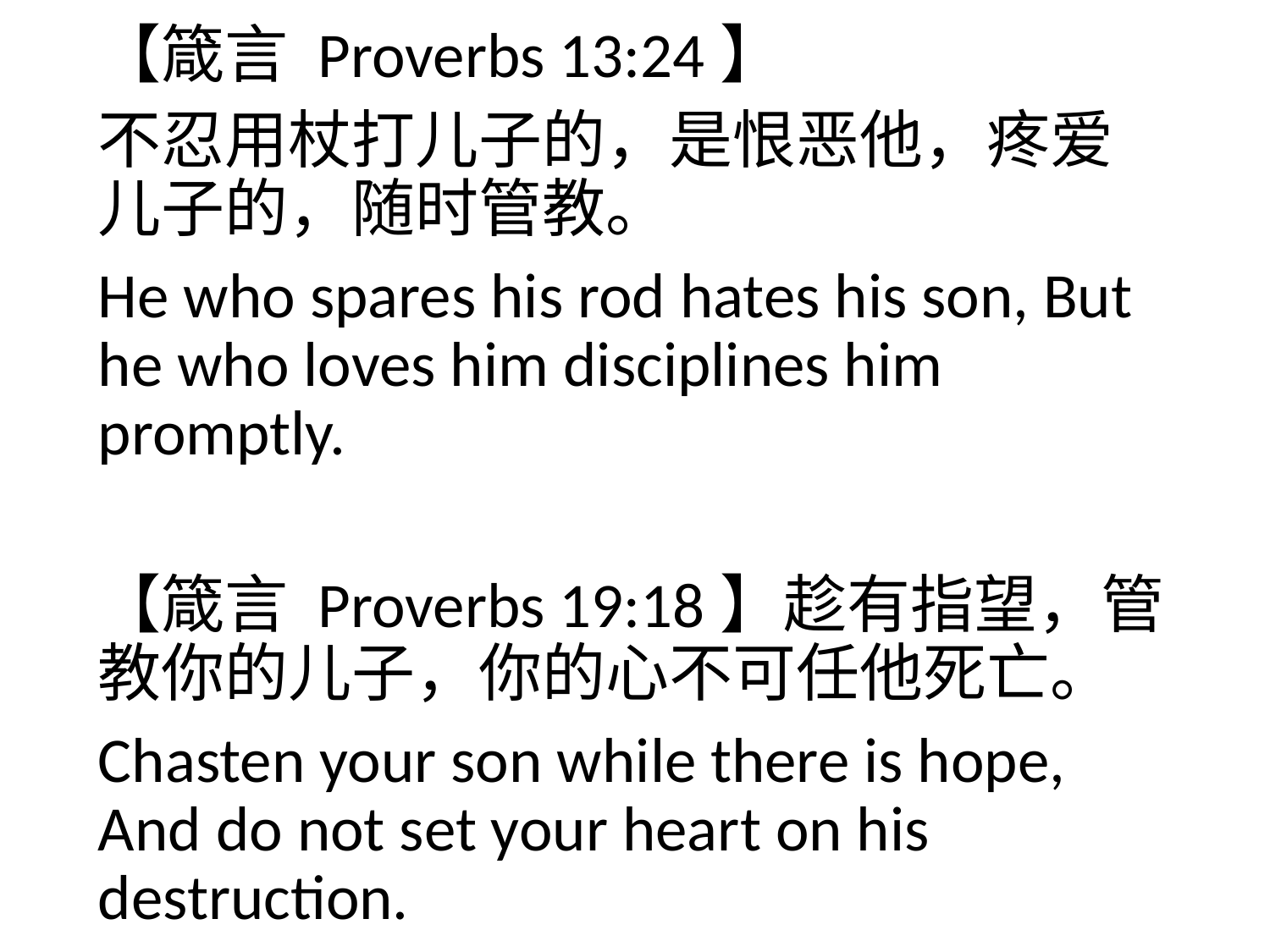

【箴言 Proverbs 13:24】
不忍用杖打儿子的，是恨恶他，疼爱儿子的，随时管教。
He who spares his rod hates his son, But he who loves him disciplines him promptly.

【箴言 Proverbs 19:18】趁有指望，管教你的儿子，你的心不可任他死亡。
Chasten your son while there is hope, And do not set your heart on his destruction.